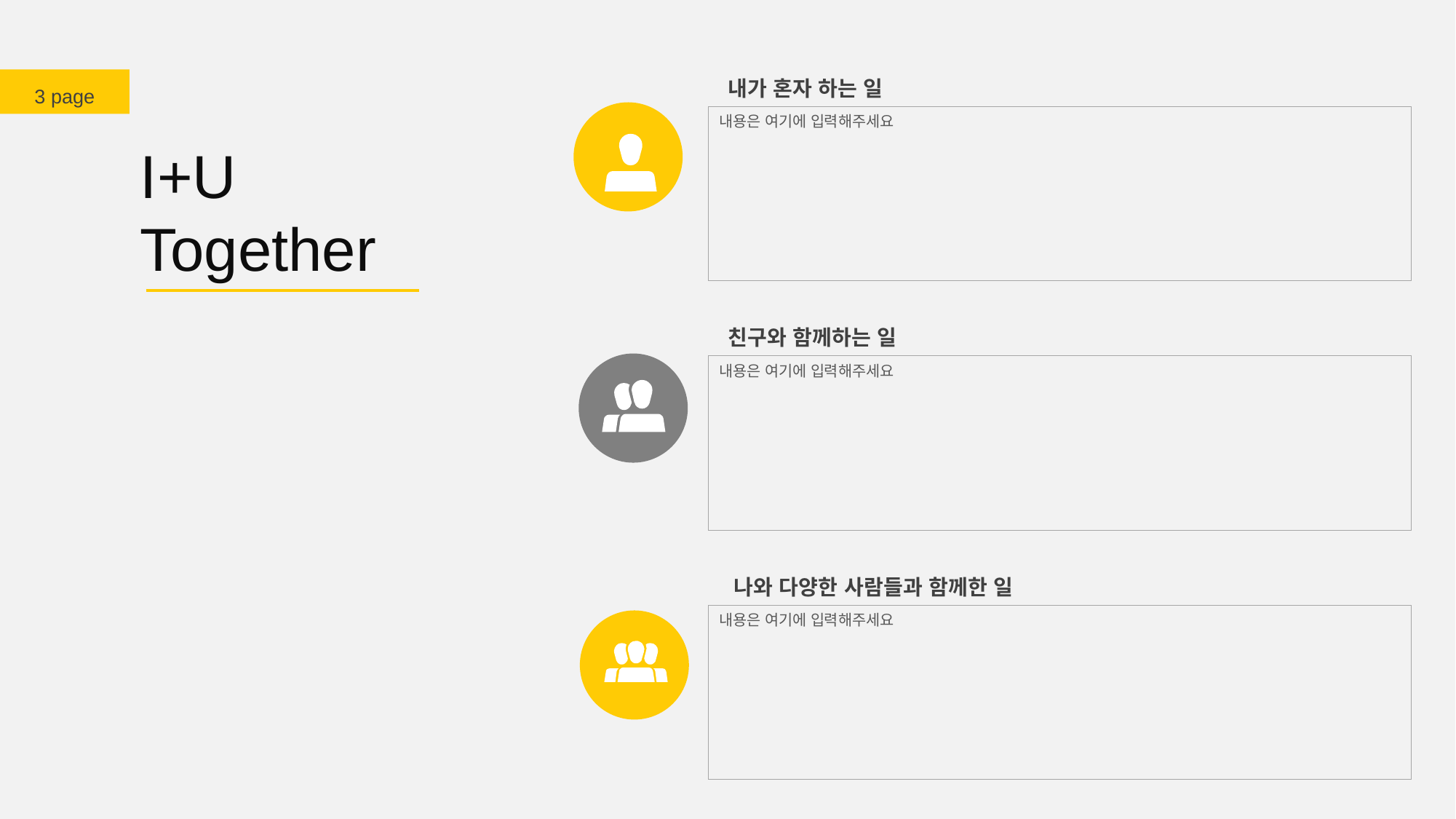

3 page

내가 혼자 하는 일

내용은 여기에 입력해주세요

I+U
Together

친구와 함께하는 일

내용은 여기에 입력해주세요

나와 다양한 사람들과 함께한 일
내용은 여기에 입력해주세요